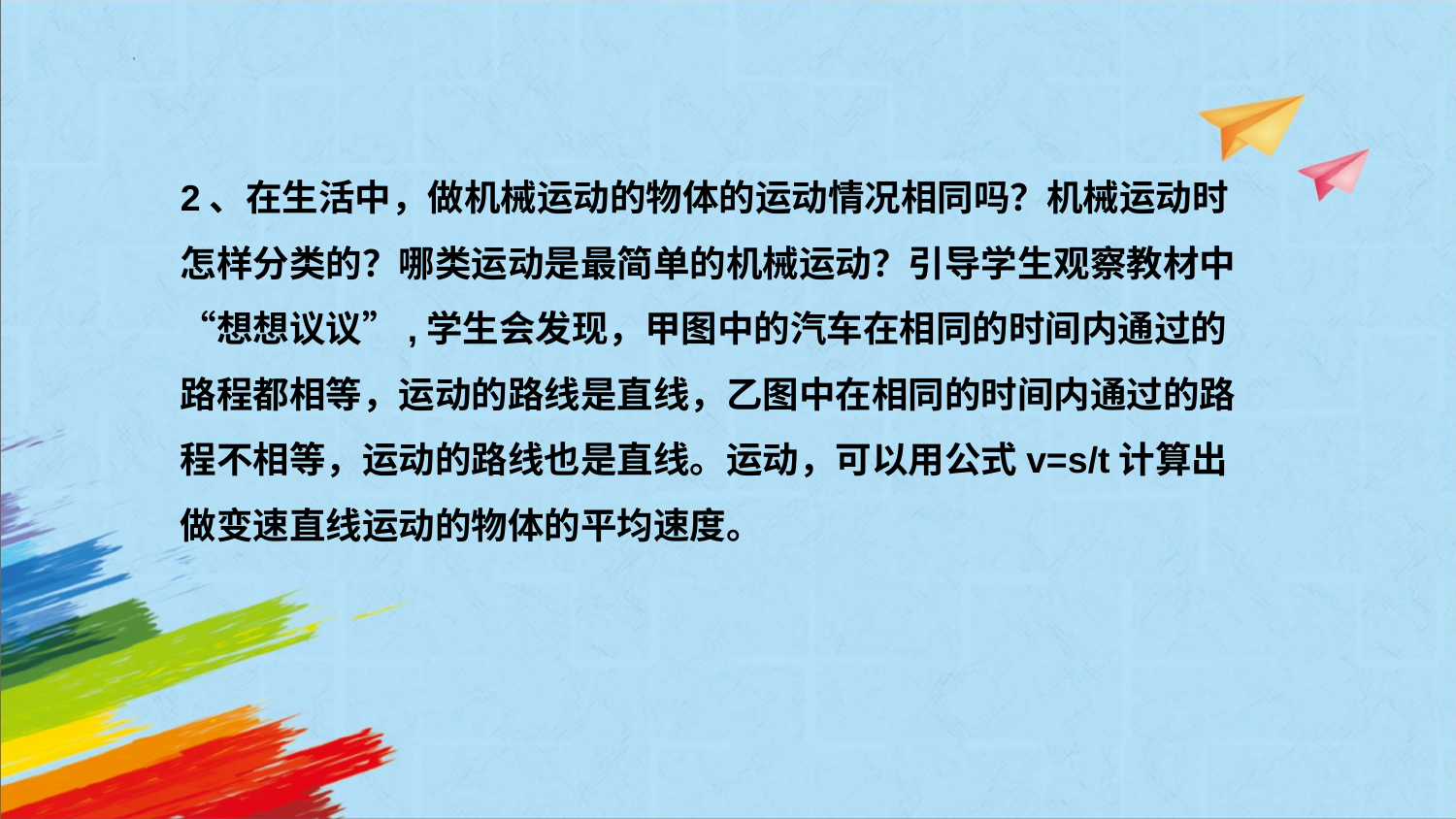

2、在生活中，做机械运动的物体的运动情况相同吗？机械运动时怎样分类的？哪类运动是最简单的机械运动？引导学生观察教材中“想想议议”,学生会发现，甲图中的汽车在相同的时间内通过的路程都相等，运动的路线是直线，乙图中在相同的时间内通过的路程不相等，运动的路线也是直线。运动，可以用公式v=s/t计算出做变速直线运动的物体的平均速度。